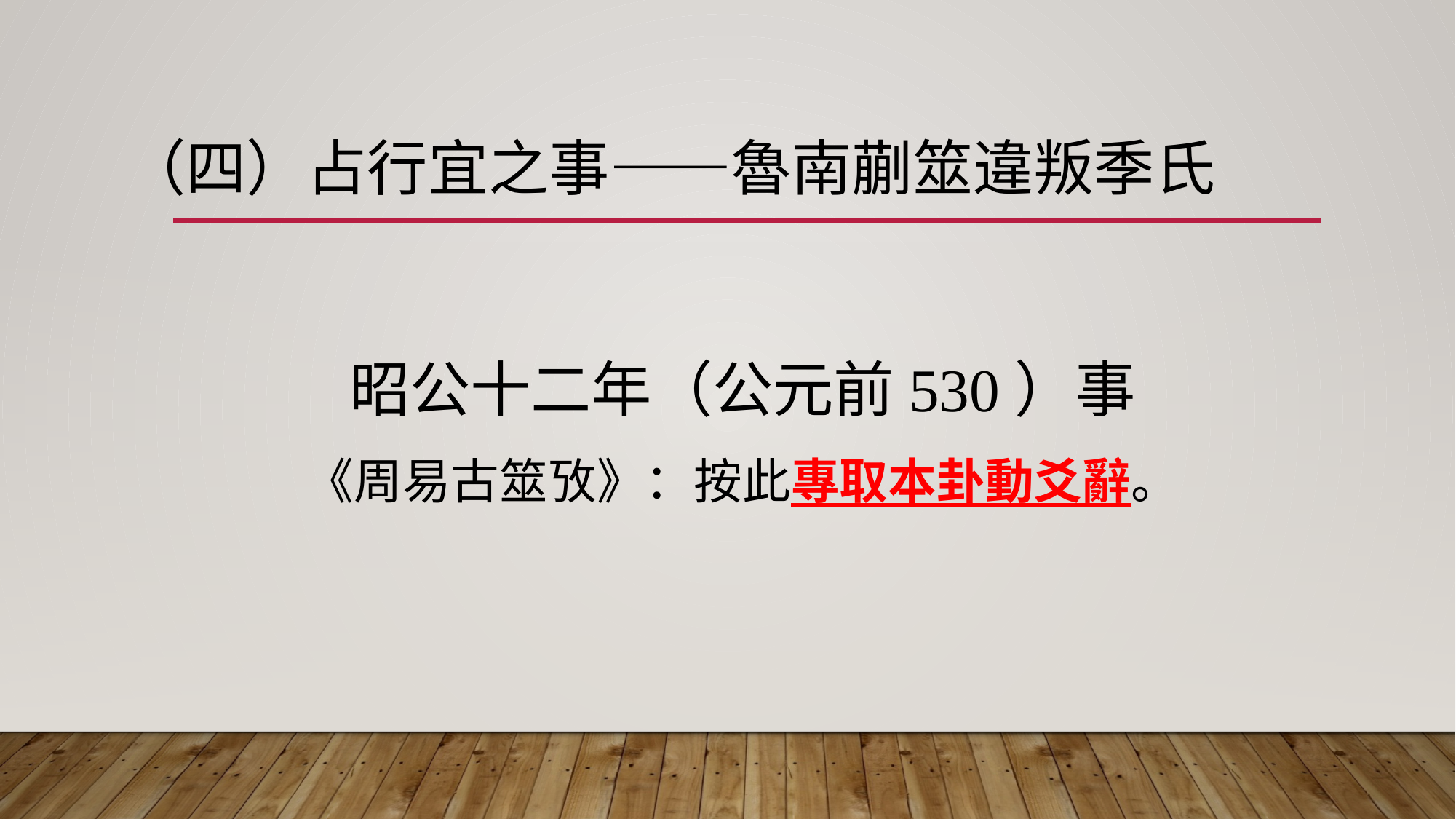

# （四）占行宜之事——魯南蒯筮違叛季氏

昭公十二年（公元前530）事
《周易古筮攷》：按此專取本卦動爻辭。